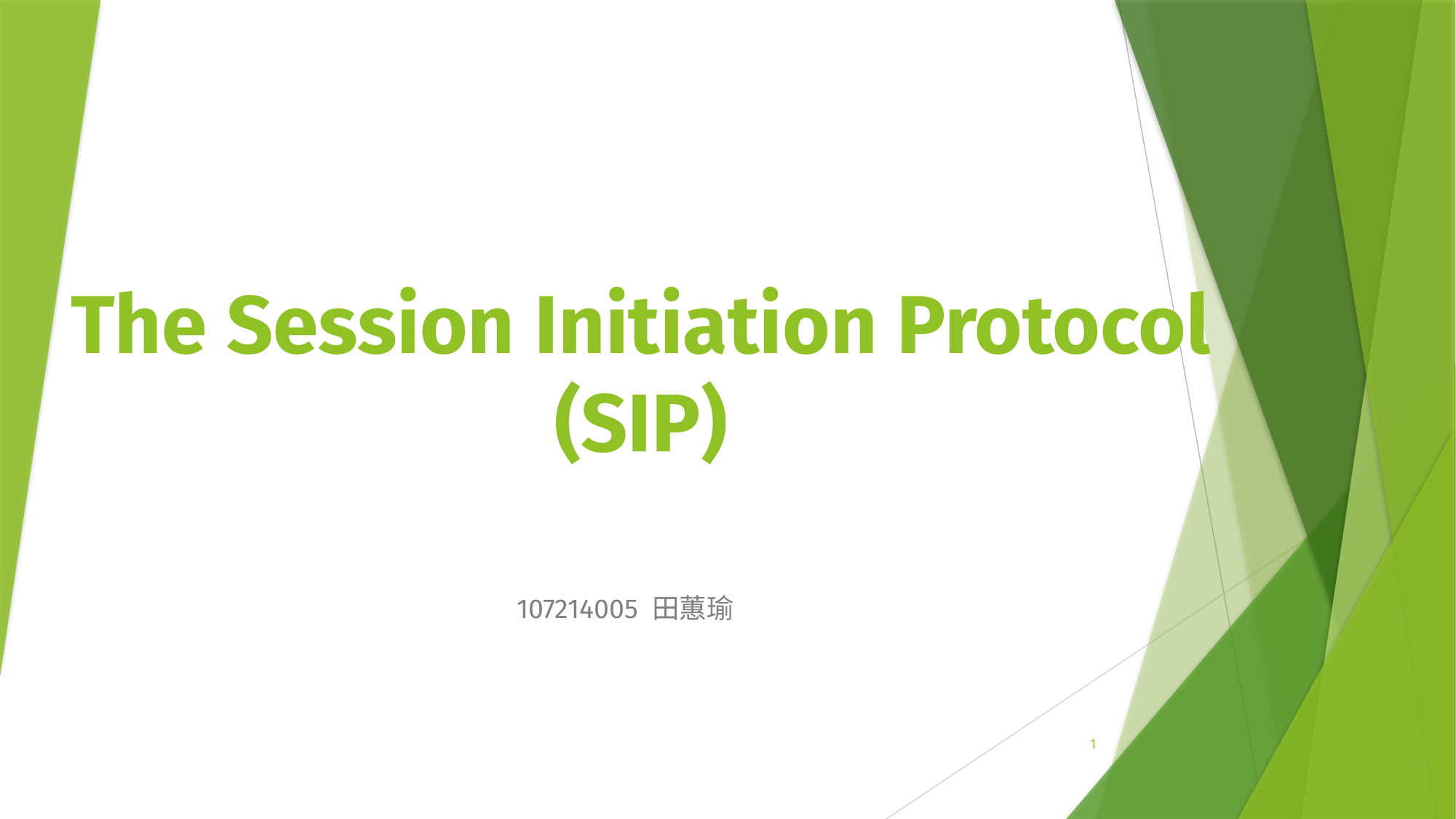

# The Session Initiation Protocol (SIP)
107214005 田蕙瑜
1